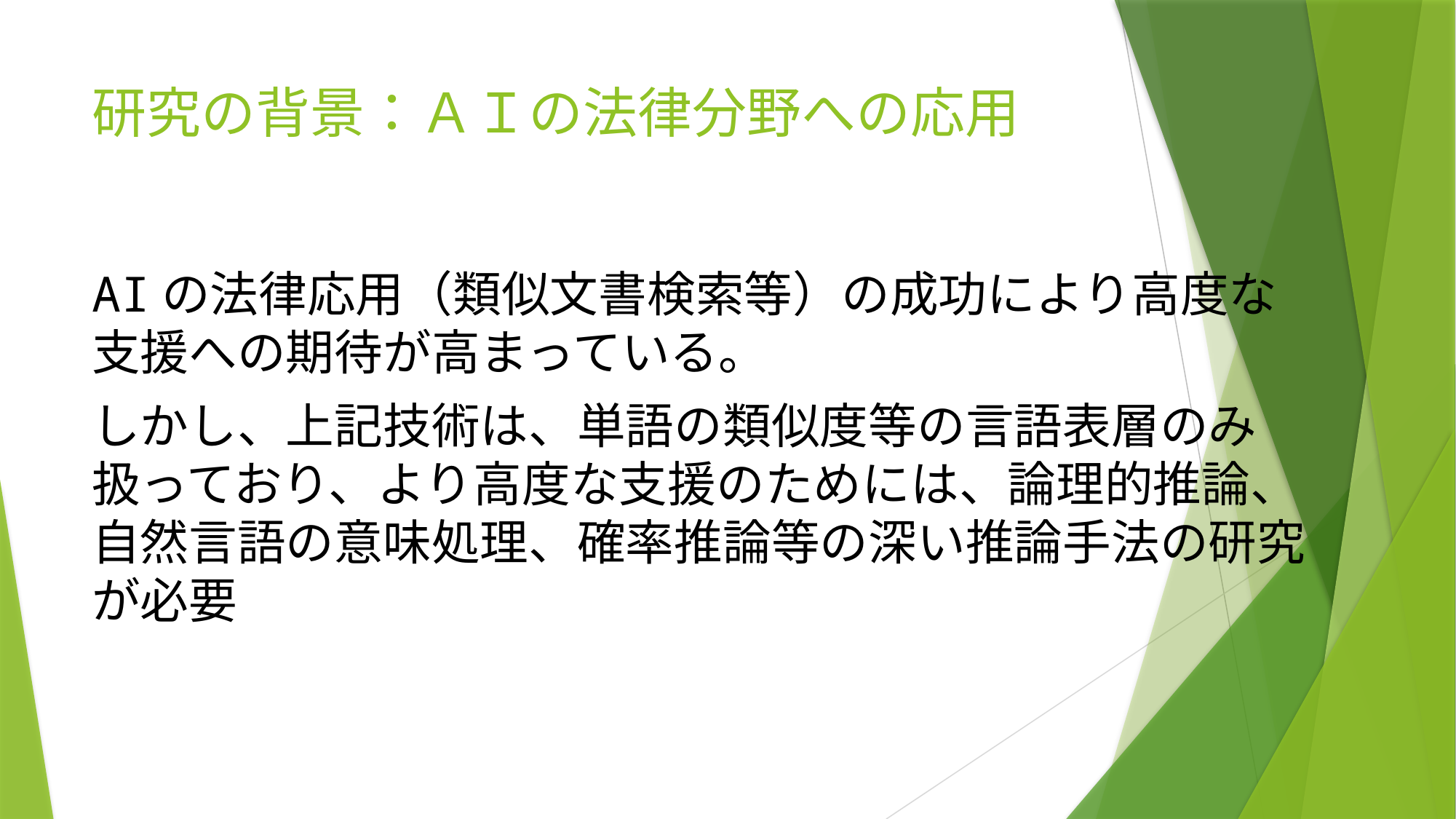

# 研究の背景：ＡＩの法律分野への応用
AIの法律応用（類似文書検索等）の成功により高度な支援への期待が高まっている。
しかし、上記技術は、単語の類似度等の言語表層のみ扱っており、より高度な支援のためには、論理的推論、自然言語の意味処理、確率推論等の深い推論手法の研究が必要